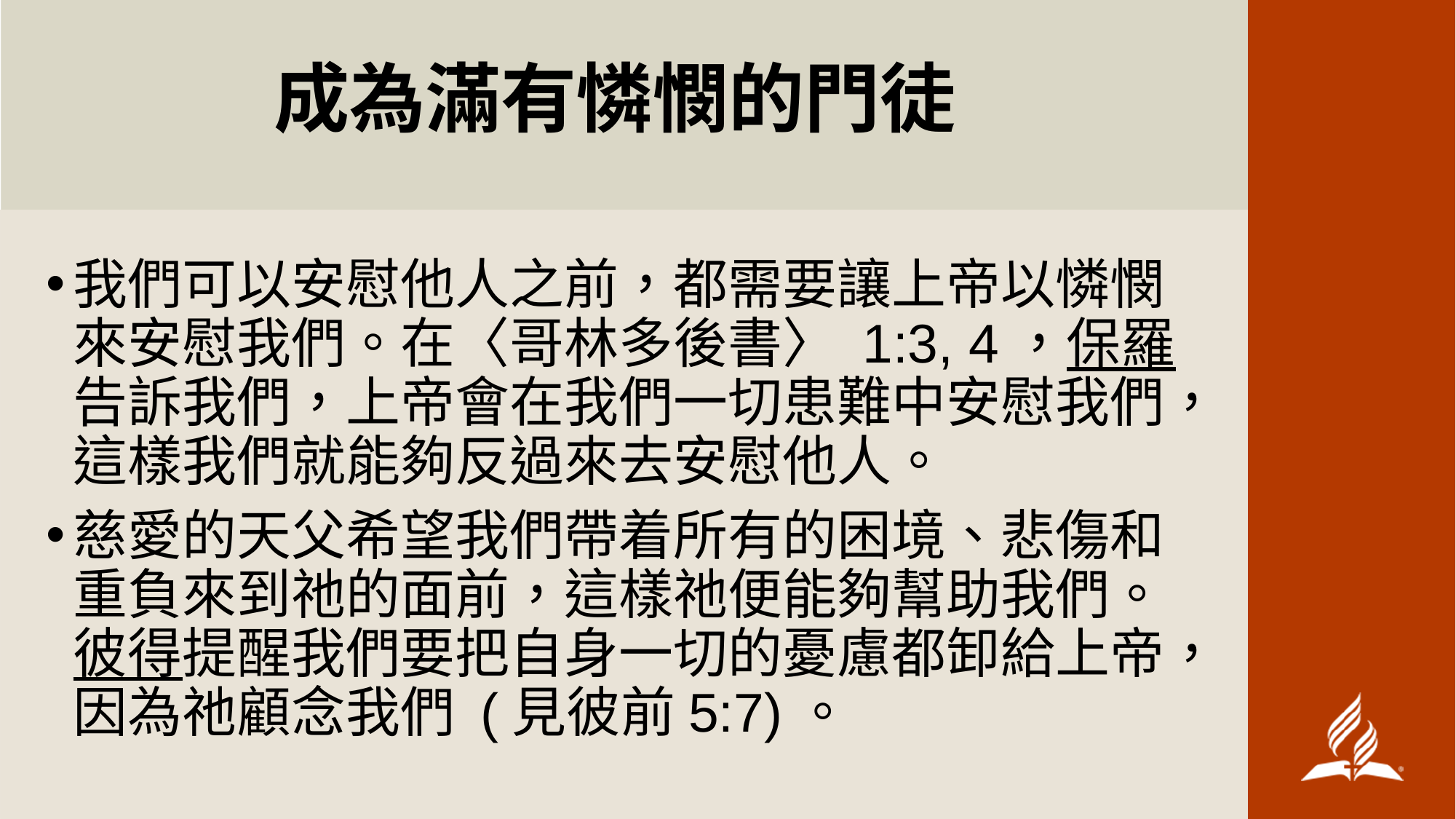

# 成為滿有憐憫的門徒
我們可以安慰他人之前，都需要讓上帝以憐憫來安慰我們。在〈哥林多後書〉 1:3, 4，保羅告訴我們，上帝會在我們一切患難中安慰我們，這樣我們就能夠反過來去安慰他人。
慈愛的天父希望我們帶着所有的困境、悲傷和重負來到祂的面前，這樣祂便能夠幫助我們。彼得提醒我們要把自身一切的憂慮都卸給上帝，因為祂顧念我們 (見彼前5:7)。